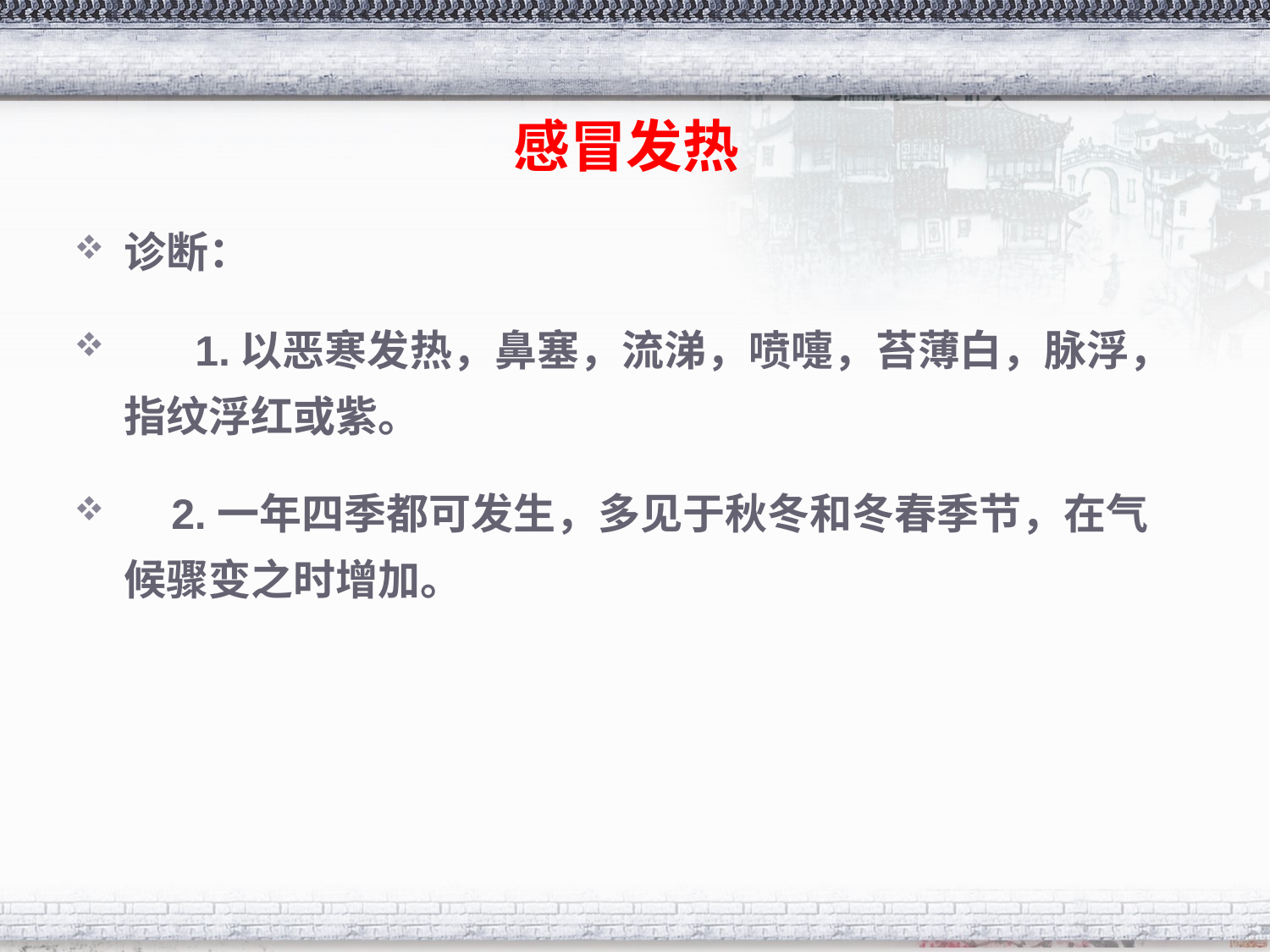

# 感冒发热
诊断：
      1.以恶寒发热，鼻塞，流涕，喷嚏，苔薄白，脉浮，指纹浮红或紫。
    2.一年四季都可发生，多见于秋冬和冬春季节，在气候骤变之时增加。